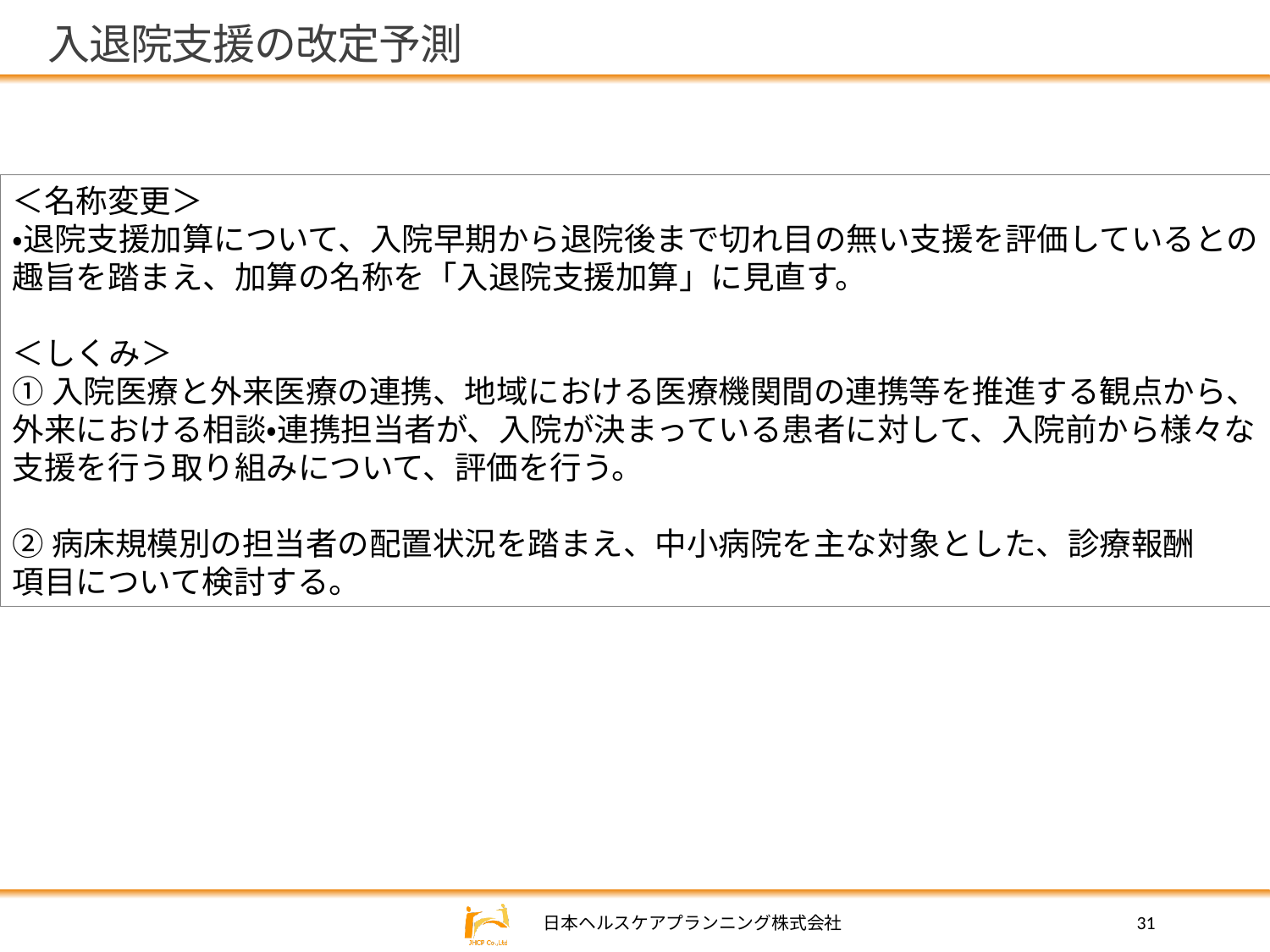

# 入退院支援の改定予測
＜名称変更＞
・退院支援加算について、入院早期から退院後まで切れ目の無い支援を評価しているとの
趣旨を踏まえ、加算の名称を「入退院支援加算」に見直す。

＜しくみ＞
①入院医療と外来医療の連携、地域における医療機関間の連携等を推進する観点から、
外来における相談・連携担当者が、入院が決まっている患者に対して、入院前から様々な
支援を行う取り組みについて、評価を行う。

②病床規模別の担当者の配置状況を踏まえ、中小病院を主な対象とした、診療報酬
項目について検討する。
31